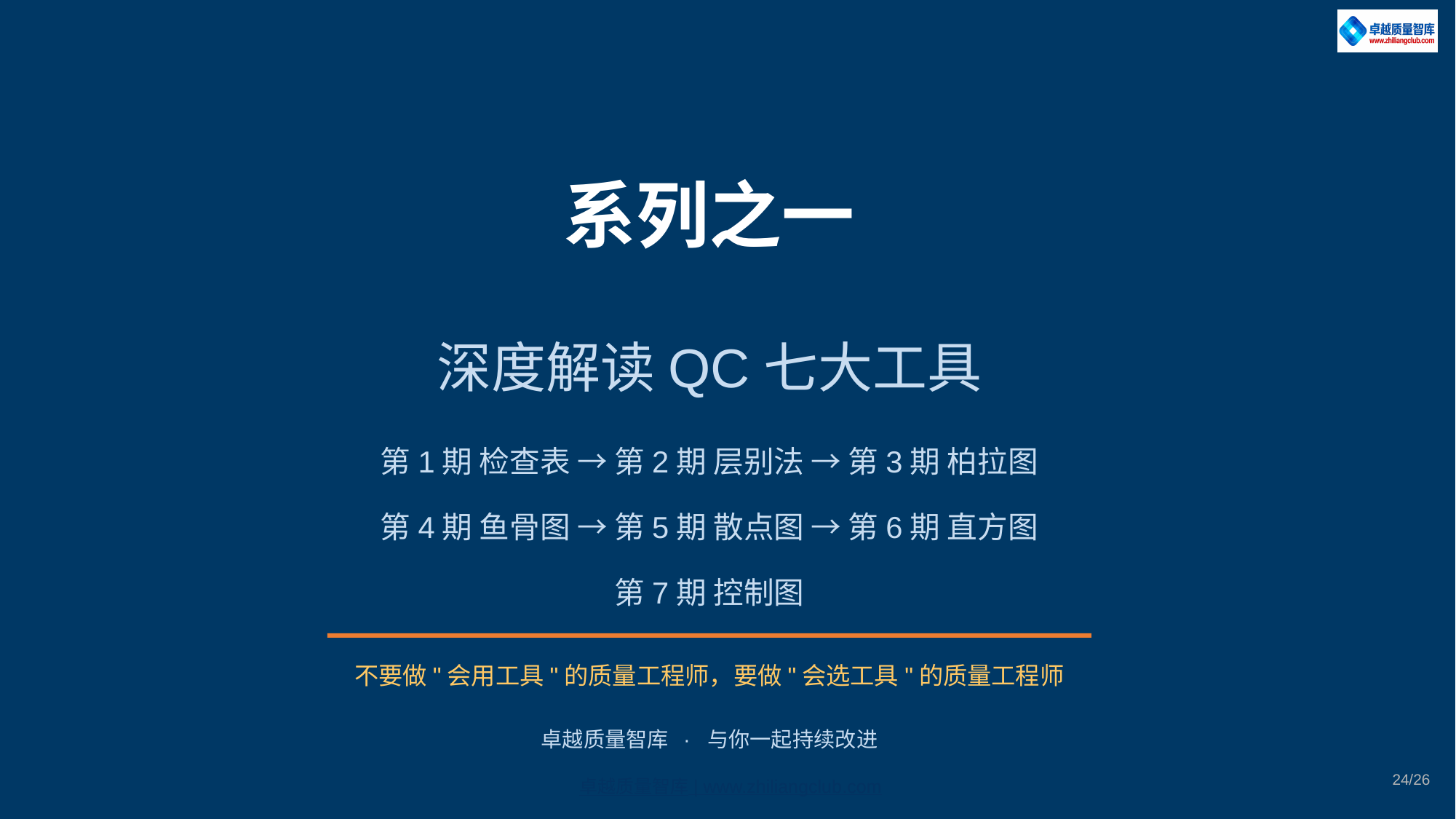

系列之一
深度解读QC七大工具
第1期 检查表 → 第2期 层别法 → 第3期 柏拉图
第4期 鱼骨图 → 第5期 散点图 → 第6期 直方图
第7期 控制图

不要做"会用工具"的质量工程师，要做"会选工具"的质量工程师
卓越质量智库  ·  与你一起持续改进
24/26